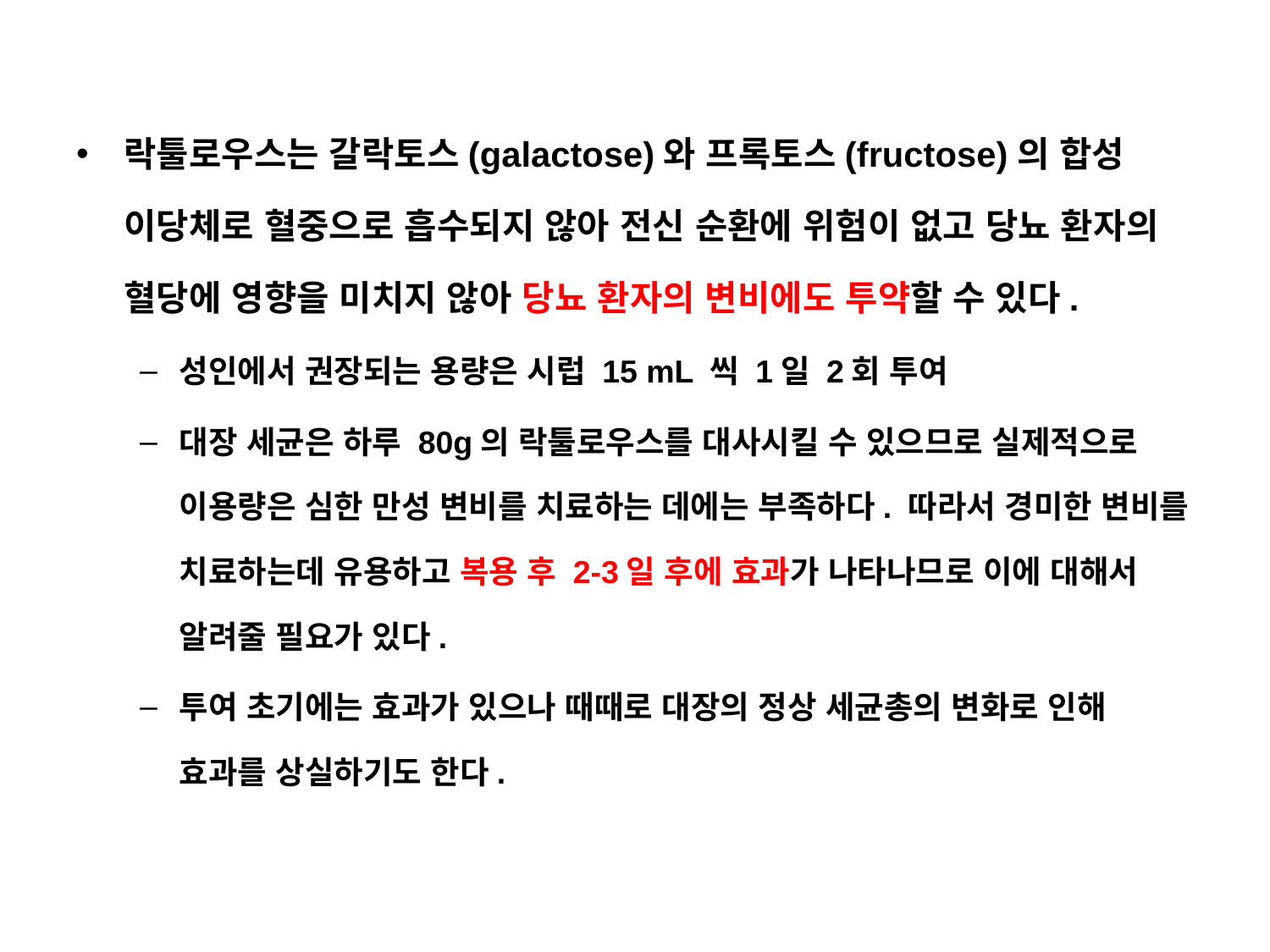

#
락툴로우스는 갈락토스(galactose)와 프록토스(fructose)의 합성 이당체로 혈중으로 흡수되지 않아 전신 순환에 위험이 없고 당뇨 환자의 혈당에 영향을 미치지 않아 당뇨 환자의 변비에도 투약할 수 있다.
성인에서 권장되는 용량은 시럽 15 mL 씩 1일 2회 투여
대장 세균은 하루 80g의 락툴로우스를 대사시킬 수 있으므로 실제적으로 이용량은 심한 만성 변비를 치료하는 데에는 부족하다. 따라서 경미한 변비를 치료하는데 유용하고 복용 후 2-3일 후에 효과가 나타나므로 이에 대해서 알려줄 필요가 있다.
투여 초기에는 효과가 있으나 때때로 대장의 정상 세균총의 변화로 인해 효과를 상실하기도 한다.